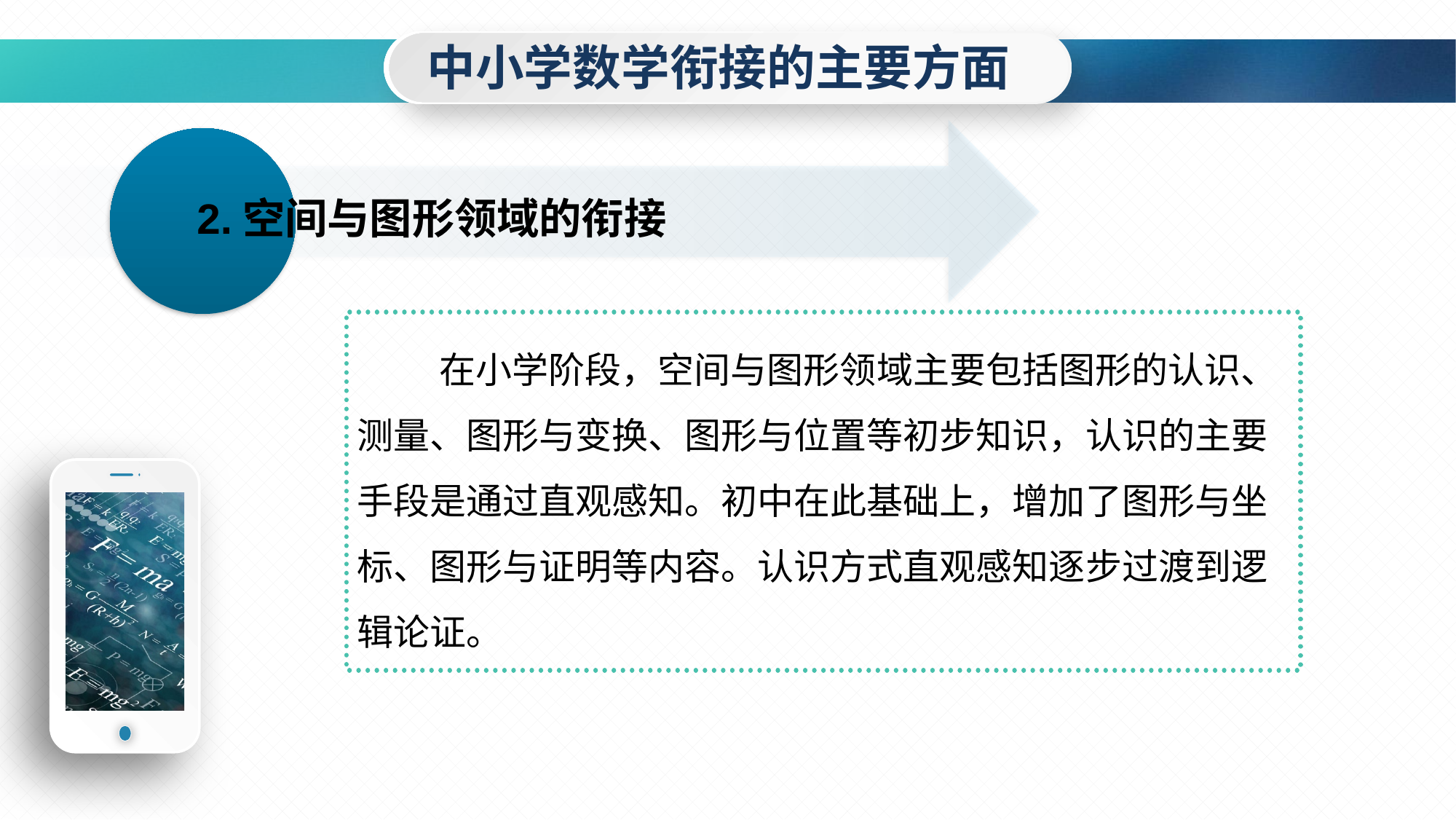

中小学数学衔接的主要方面

2.空间与图形领域的衔接

         在小学阶段，空间与图形领域主要包括图形的认识、测量、图形与变换、图形与位置等初步知识，认识的主要手段是通过直观感知。初中在此基础上，增加了图形与坐标、图形与证明等内容。认识方式直观感知逐步过渡到逻辑论证。